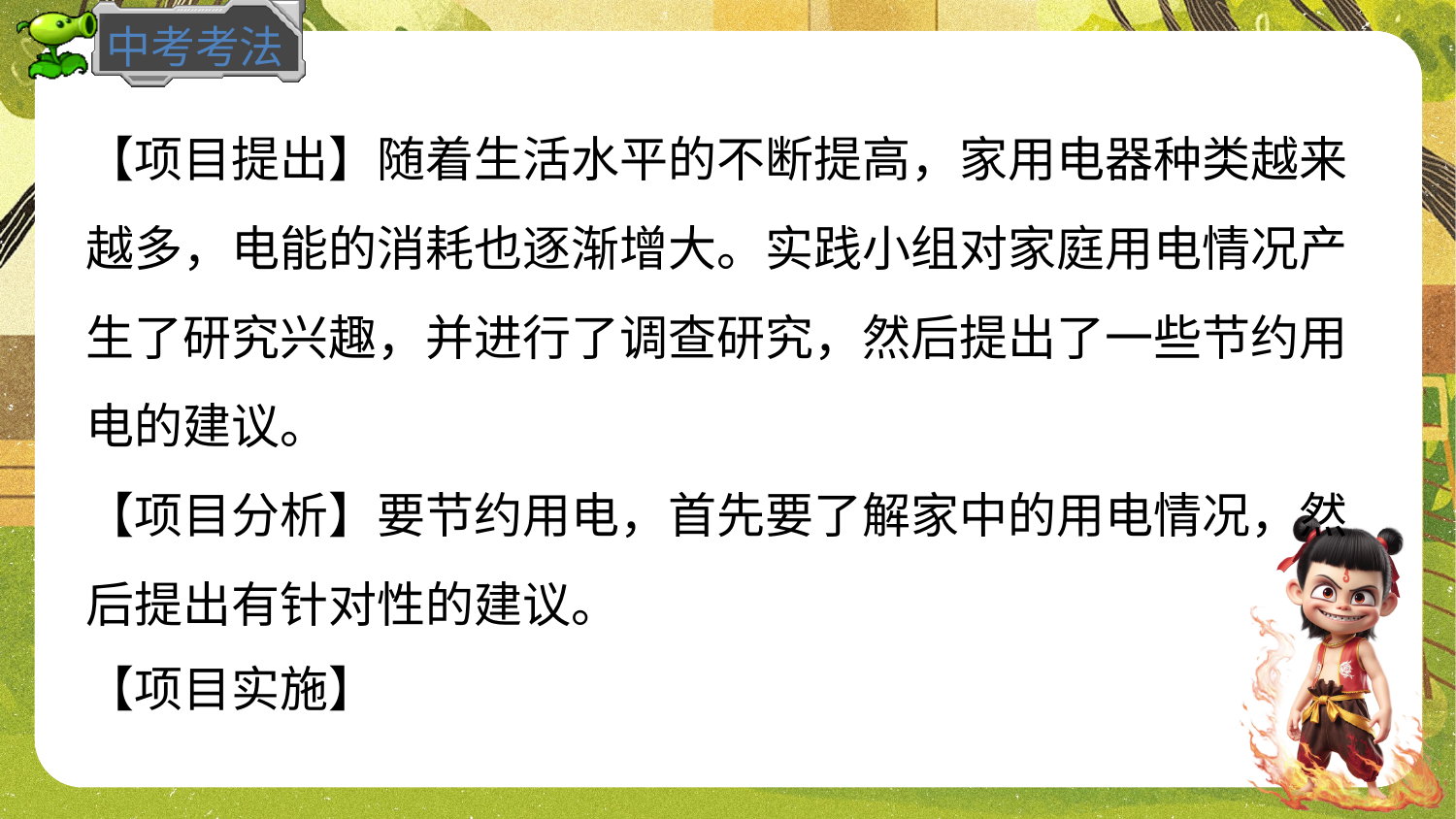

【项目提出】随着生活水平的不断提高，家用电器种类越来
越多，电能的消耗也逐渐增大。实践小组对家庭用电情况产
生了研究兴趣，并进行了调查研究，然后提出了一些节约用
电的建议。
【项目分析】要节约用电，首先要了解家中的用电情况，然
后提出有针对性的建议。
【项目实施】